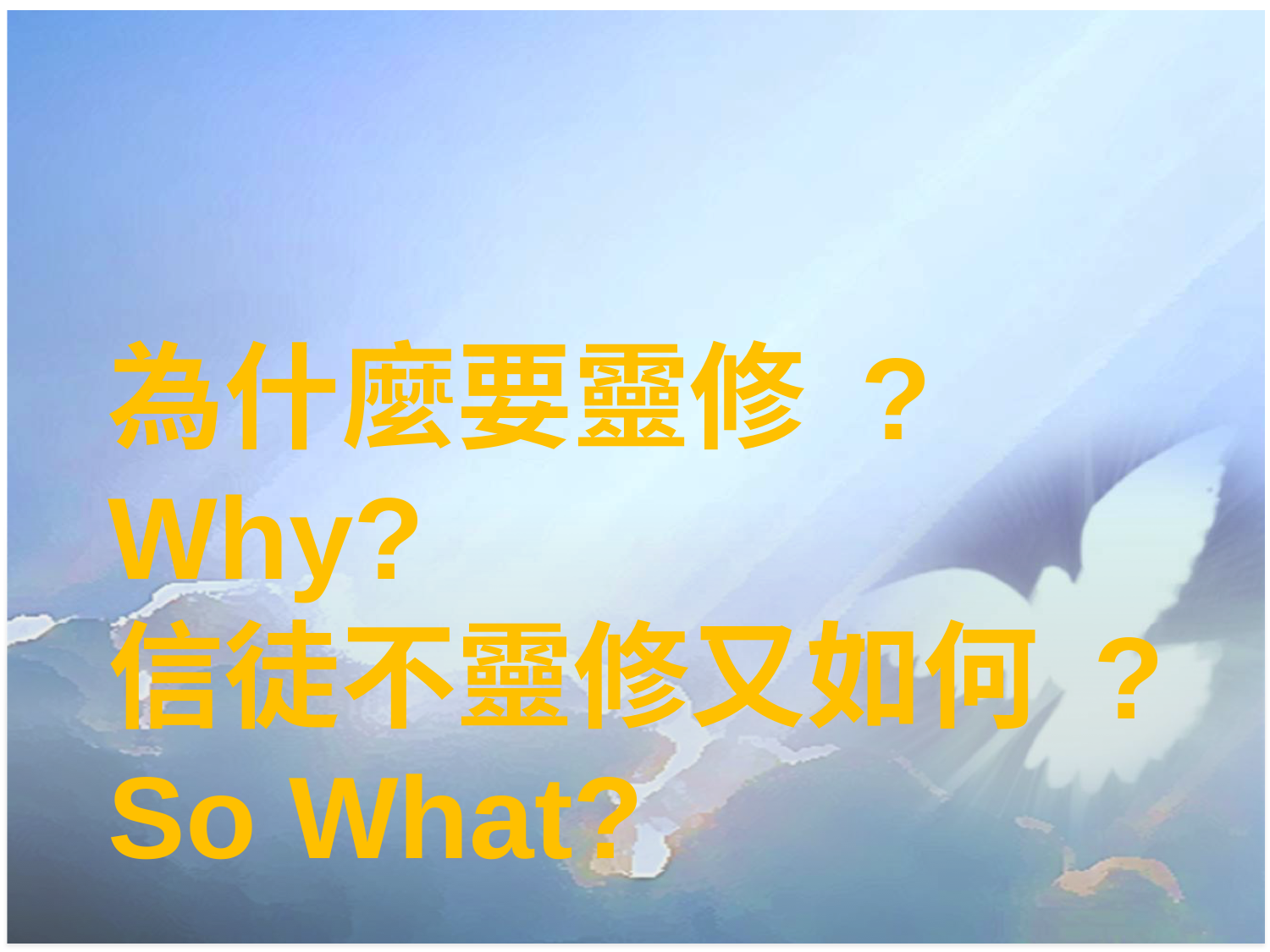

#
為什麼要靈修 ? Why?
信徒不靈修又如何 ? So What?